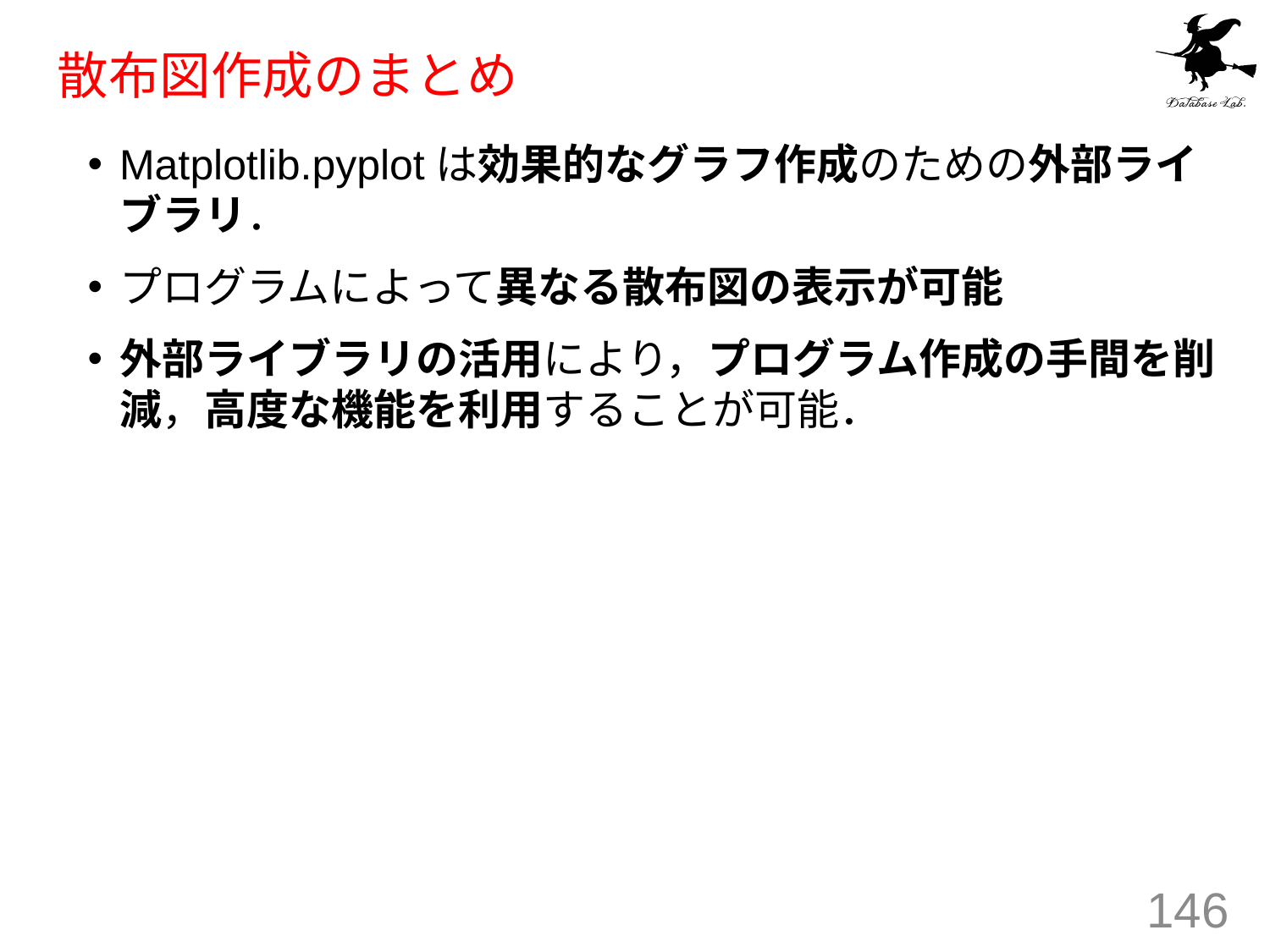

# 散布図作成のまとめ
Matplotlib.pyplotは効果的なグラフ作成のための外部ライブラリ．
プログラムによって異なる散布図の表示が可能
外部ライブラリの活用により，プログラム作成の手間を削減，高度な機能を利用することが可能．

146